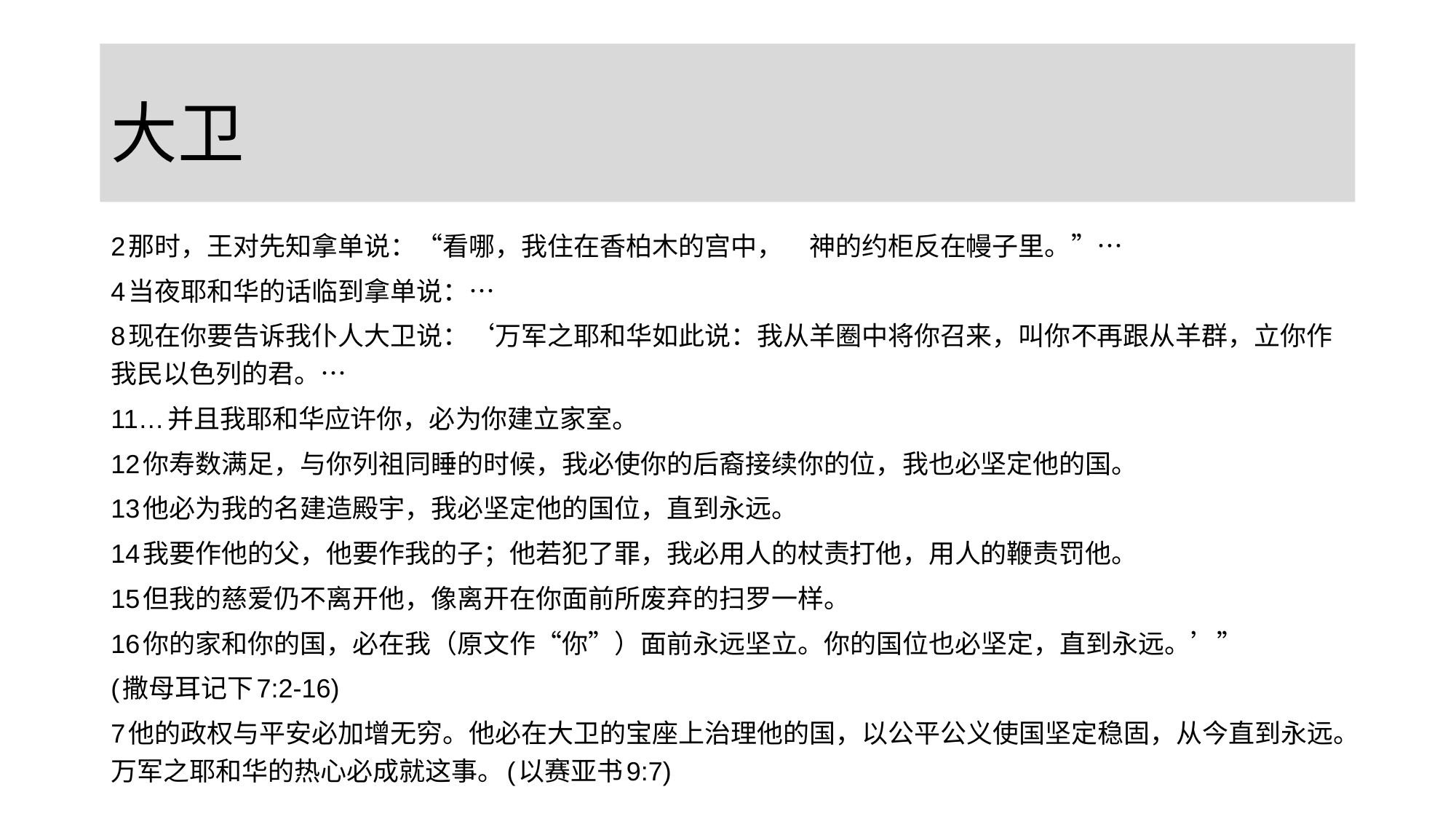

# 大卫
2那时，王对先知拿单说：“看哪，我住在香柏木的宫中，　神的约柜反在幔子里。”…
4当夜耶和华的话临到拿单说：…
8现在你要告诉我仆人大卫说：‘万军之耶和华如此说：我从羊圈中将你召来，叫你不再跟从羊群，立你作我民以色列的君。…
11…并且我耶和华应许你，必为你建立家室。
12你寿数满足，与你列祖同睡的时候，我必使你的后裔接续你的位，我也必坚定他的国。
13他必为我的名建造殿宇，我必坚定他的国位，直到永远。
14我要作他的父，他要作我的子；他若犯了罪，我必用人的杖责打他，用人的鞭责罚他。
15但我的慈爱仍不离开他，像离开在你面前所废弃的扫罗一样。
16你的家和你的国，必在我（原文作“你”）面前永远坚立。你的国位也必坚定，直到永远。’”
(撒母耳记下7:2-16)
7他的政权与平安必加增无穷。他必在大卫的宝座上治理他的国，以公平公义使国坚定稳固，从今直到永远。万军之耶和华的热心必成就这事。(以赛亚书9:7)